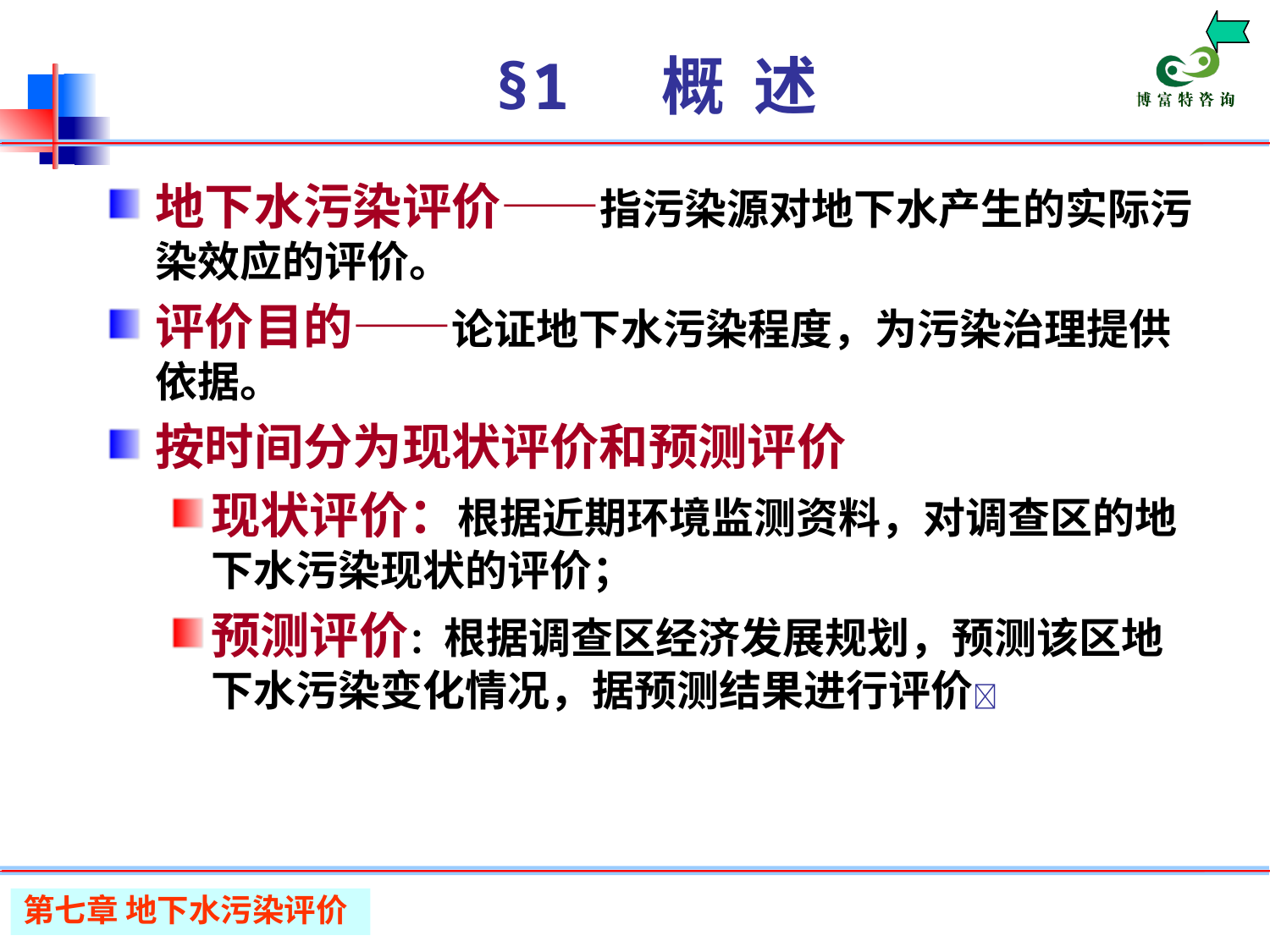

# §1  概  述
地下水污染评价——指污染源对地下水产生的实际污染效应的评价。
评价目的——论证地下水污染程度，为污染治理提供依据。
按时间分为现状评价和预测评价
现状评价：根据近期环境监测资料，对调查区的地下水污染现状的评价；
预测评价：根据调查区经济发展规划，预测该区地下水污染变化情况，据预测结果进行评价⊗
第七章 地下水污染评价